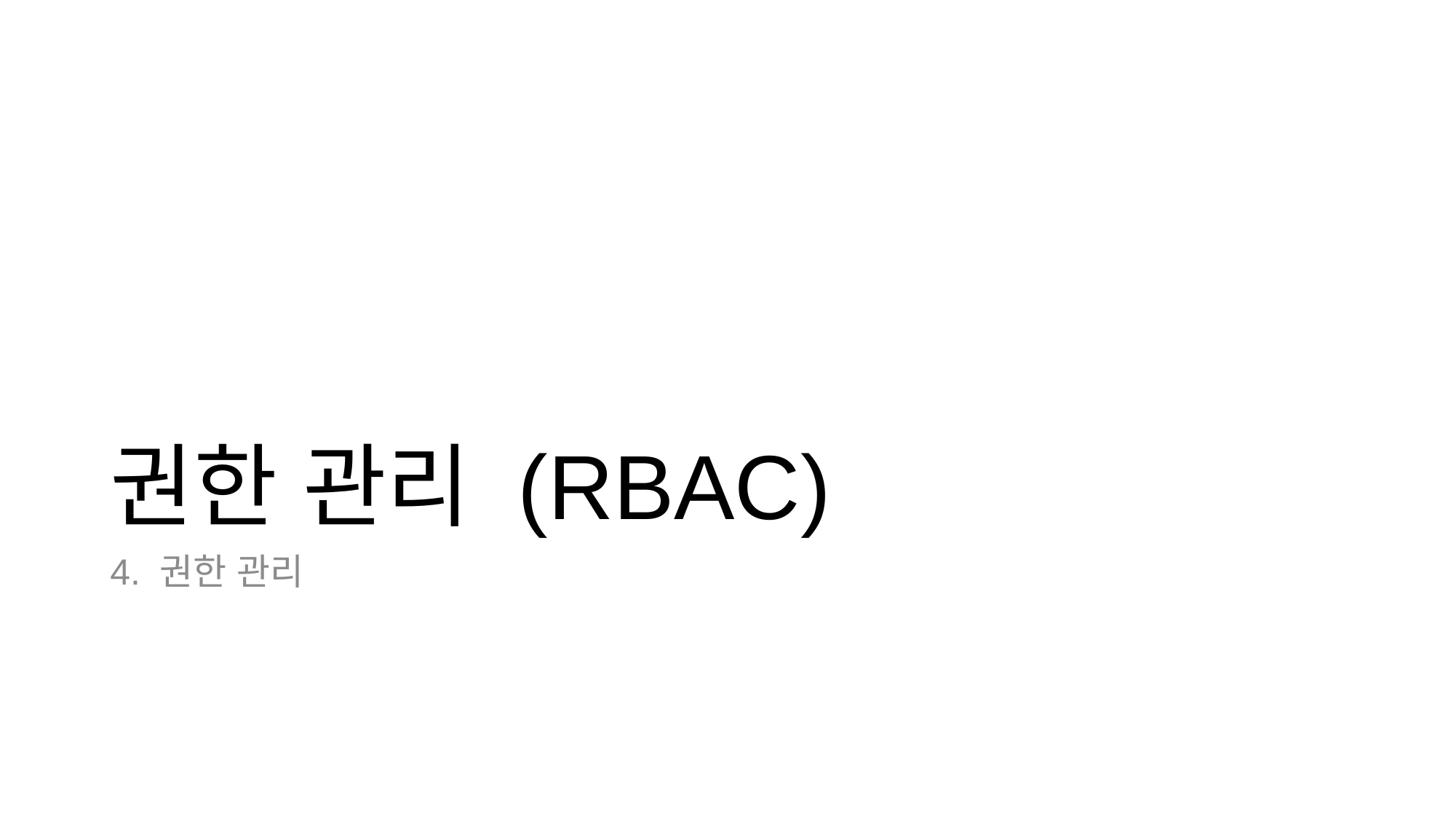

# 권한 관리 (RBAC)
4. 권한 관리